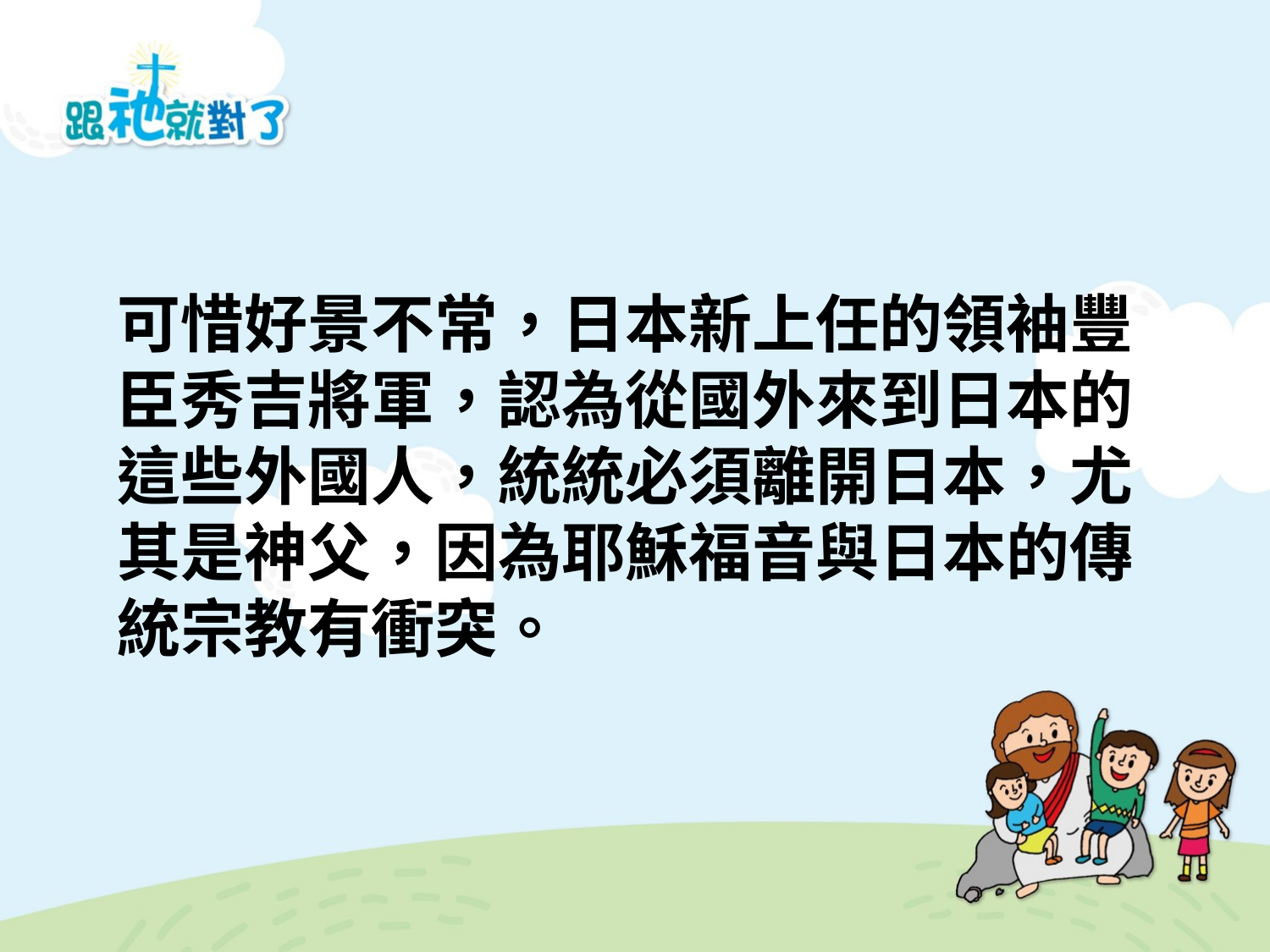

可惜好景不常，日本新上任的領袖豐臣秀吉將軍，認為從國外來到日本的這些外國人，統統必須離開日本，尤其是神父，因為耶穌福音與日本的傳統宗教有衝突。